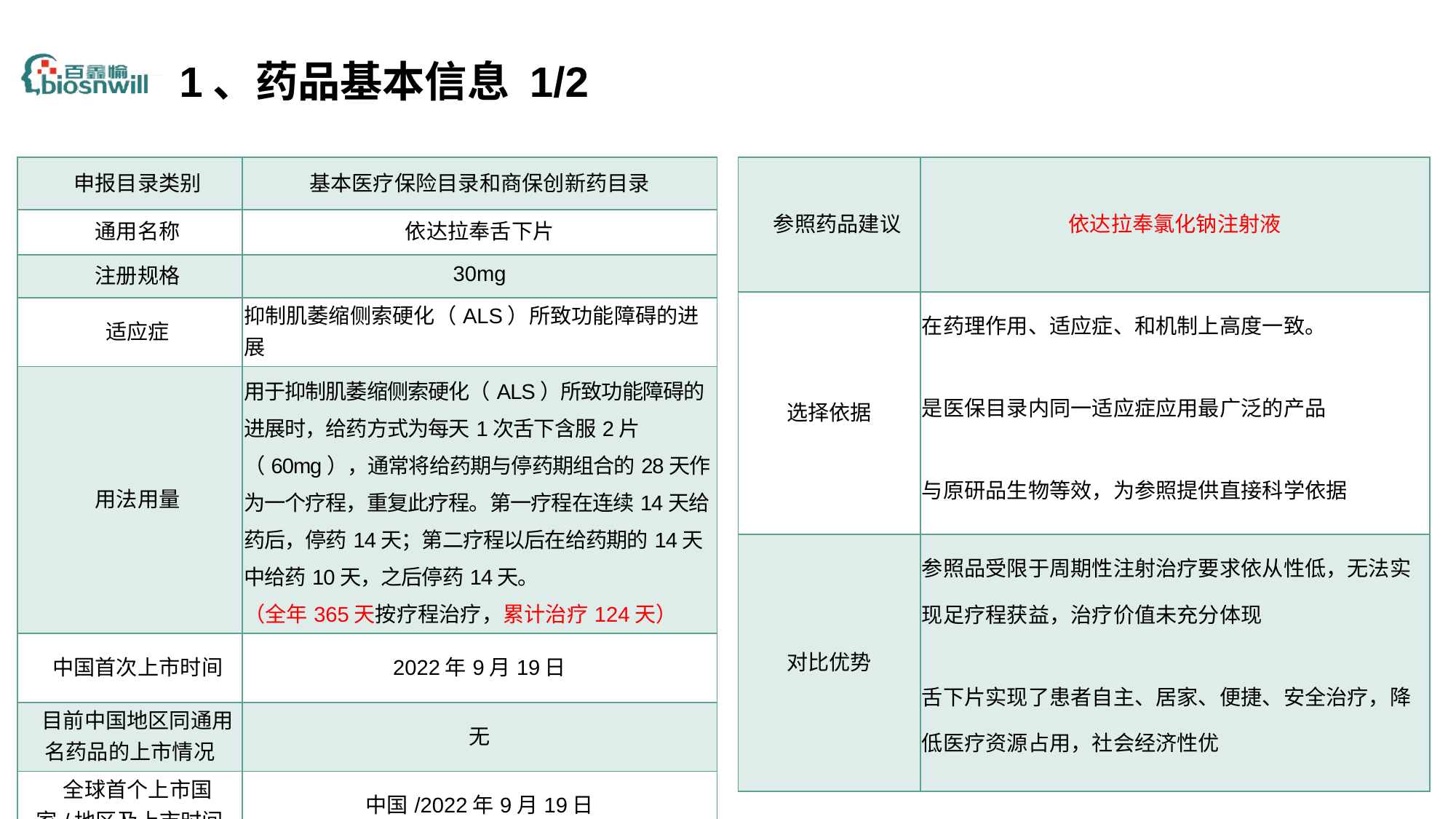

# 1、药品基本信息 1/2
| 申报目录类别 | 基本医疗保险目录和商保创新药目录 |
| --- | --- |
| 通用名称 | 依达拉奉舌下片 |
| 注册规格 | 30mg |
| 适应症 | 抑制肌萎缩侧索硬化（ALS）所致功能障碍的进展 |
| 用法用量 | 用于抑制肌萎缩侧索硬化（ALS）所致功能障碍的进展时，给药方式为每天1次舌下含服2片（60mg），通常将给药期与停药期组合的28天作为一个疗程，重复此疗程。第一疗程在连续14天给药后，停药14天；第二疗程以后在给药期的14天中给药10天，之后停药14天。 （全年365天按疗程治疗，累计治疗124天） |
| 中国首次上市时间 | 2022年9月19日 |
| 目前中国地区同通用名药品的上市情况 | 无 |
| 全球首个上市国家/地区及上市时间 | 中国/2022年9月19日 |
| 是否为 OTC 药品 | 否 |
| 参照药品建议 | 依达拉奉氯化钠注射液 |
| --- | --- |
| 选择依据 | 在药理作用、适应症、和机制上高度一致。 是医保目录内同一适应症应用最广泛的产品 与原研品生物等效，为参照提供直接科学依据 |
| 对比优势 | 参照品受限于周期性注射治疗要求依从性低，无法实现足疗程获益，治疗价值未充分体现 舌下片实现了患者自主、居家、便捷、安全治疗，降低医疗资源占用，社会经济性优 |